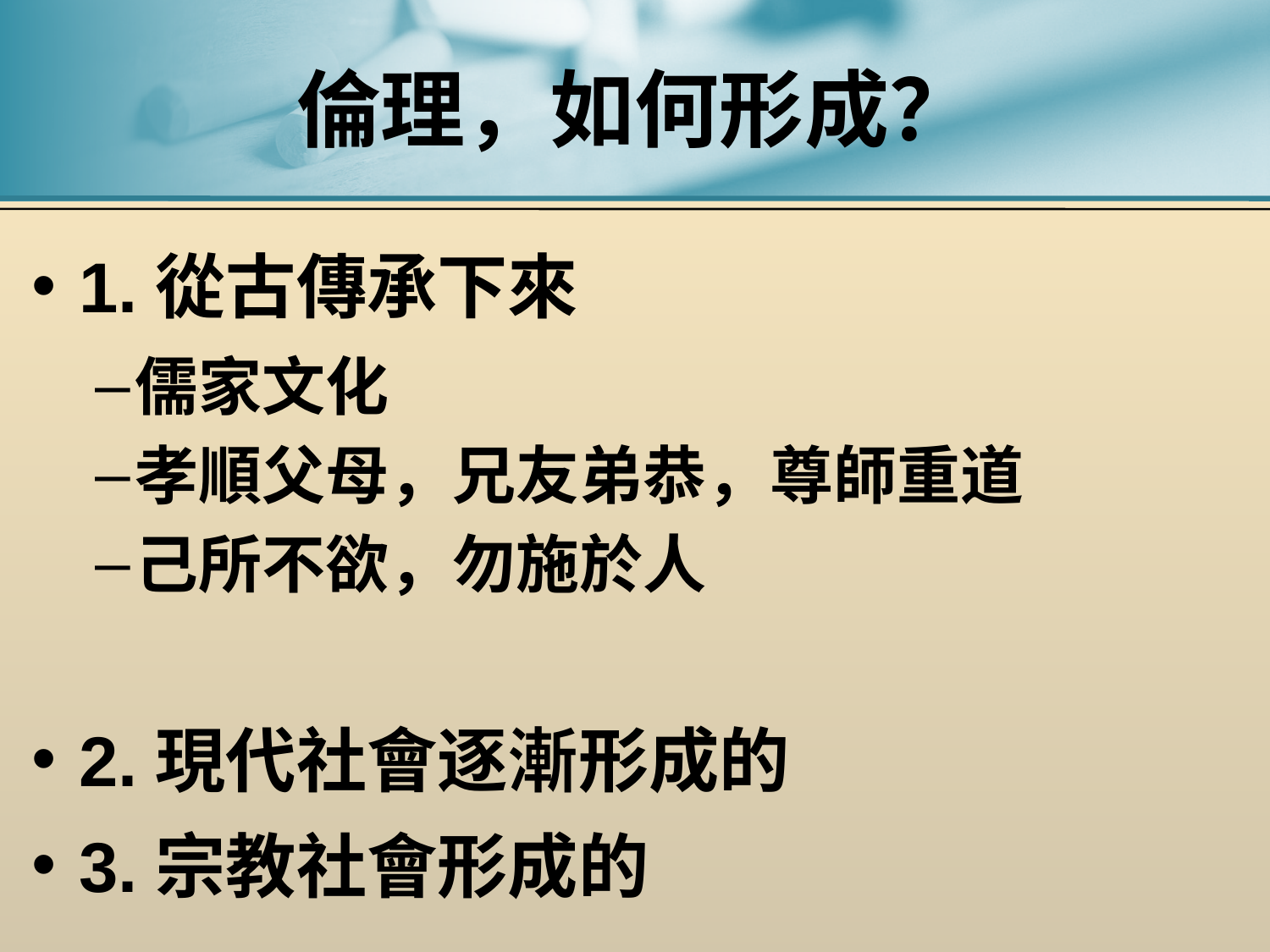

# 倫理，如何形成？
1.從古傳承下來
儒家文化
孝順父母，兄友弟恭，尊師重道
己所不欲，勿施於人

2.現代社會逐漸形成的
3.宗教社會形成的